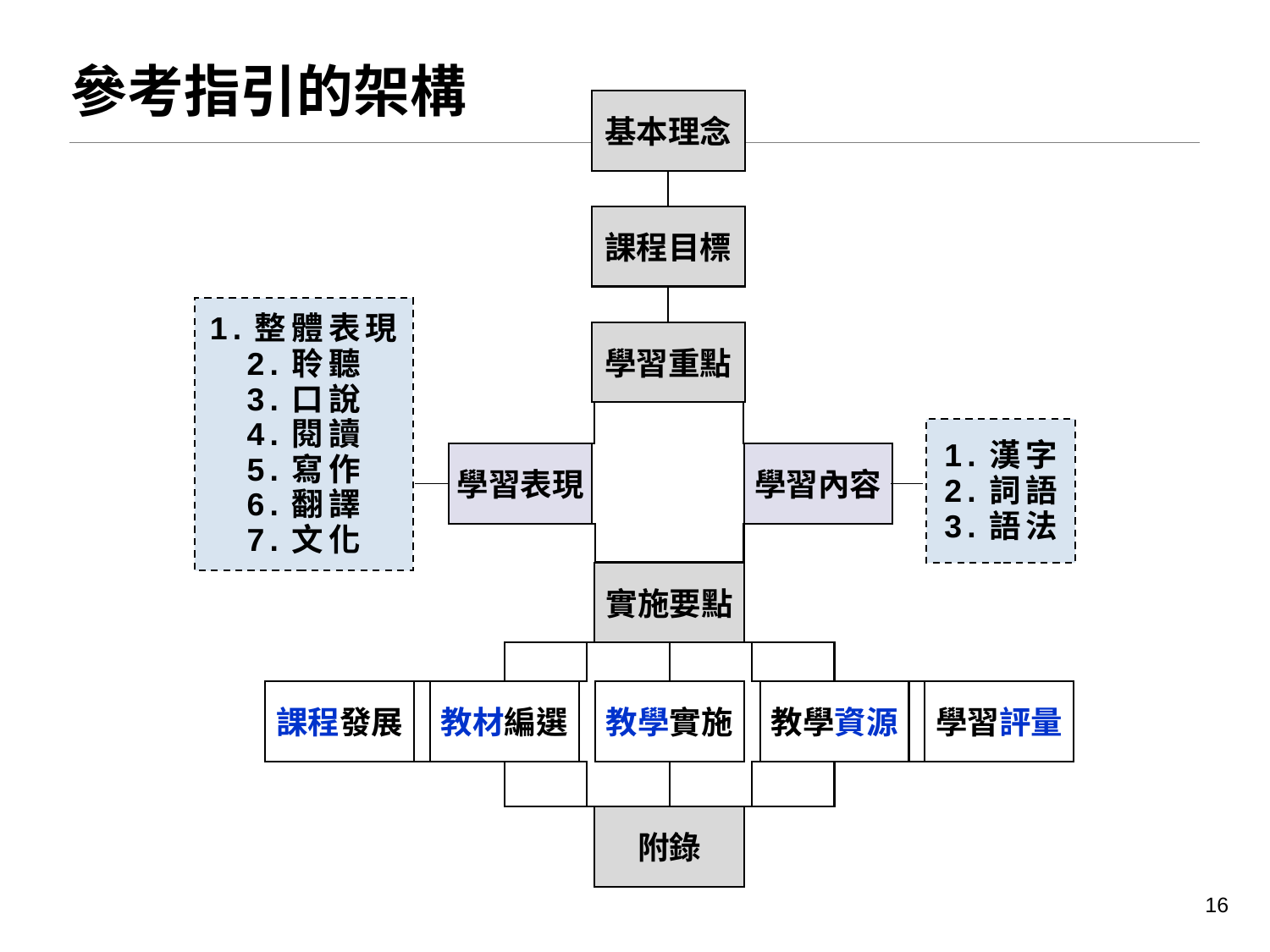

參考指引的架構
基本理念
課程目標
學習重點
學習表現
學習內容
實施要點
課程發展
教材編選
教學實施
教學資源
學習評量
附錄
1.整體表現
2.聆聽
3.口說
4.閱讀
5.寫作
6.翻譯
7.文化
1.漢字
2.詞語
3.語法
16